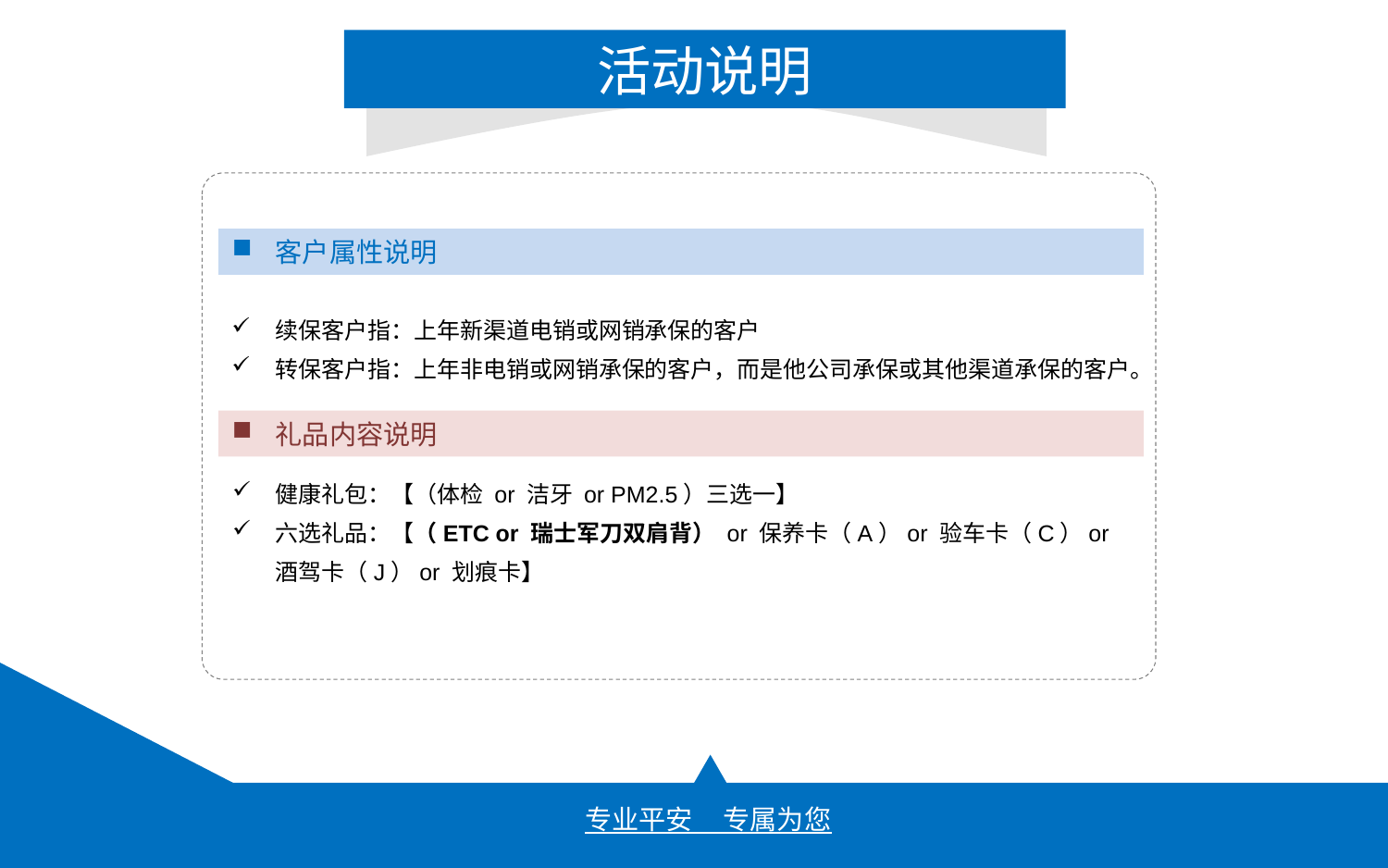

活动说明

客户属性说明
礼品内容说明
续保客户指：上年新渠道电销或网销承保的客户
转保客户指：上年非电销或网销承保的客户，而是他公司承保或其他渠道承保的客户。
健康礼包：【（体检 or 洁牙 or PM2.5）三选一】
六选礼品：【（ETC or 瑞士军刀双肩背） or 保养卡（A）or 验车卡（C）or 酒驾卡（J）or 划痕卡】

专业平安     专属为您